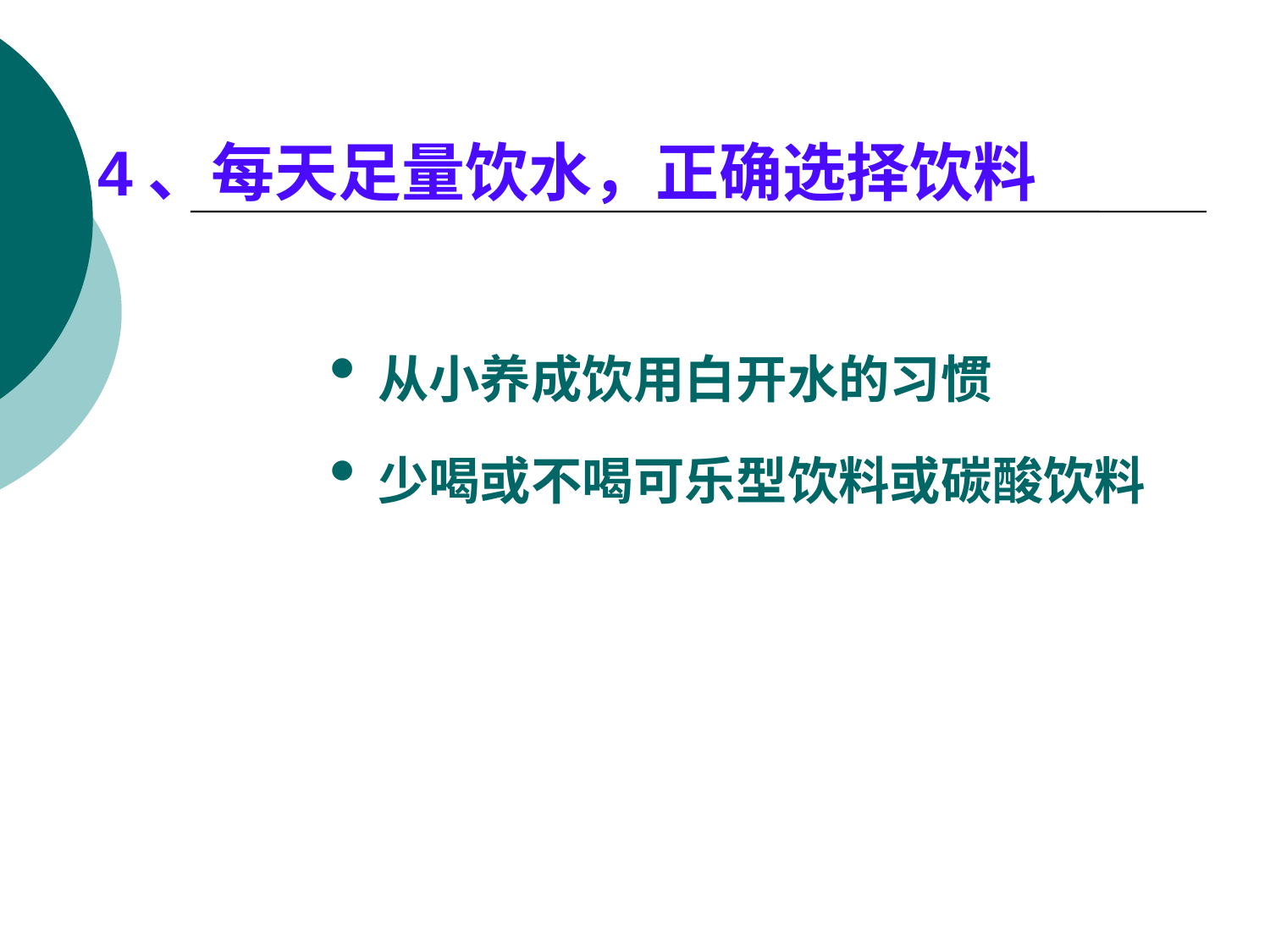

# 4、每天足量饮水，正确选择饮料
从小养成饮用白开水的习惯
少喝或不喝可乐型饮料或碳酸饮料